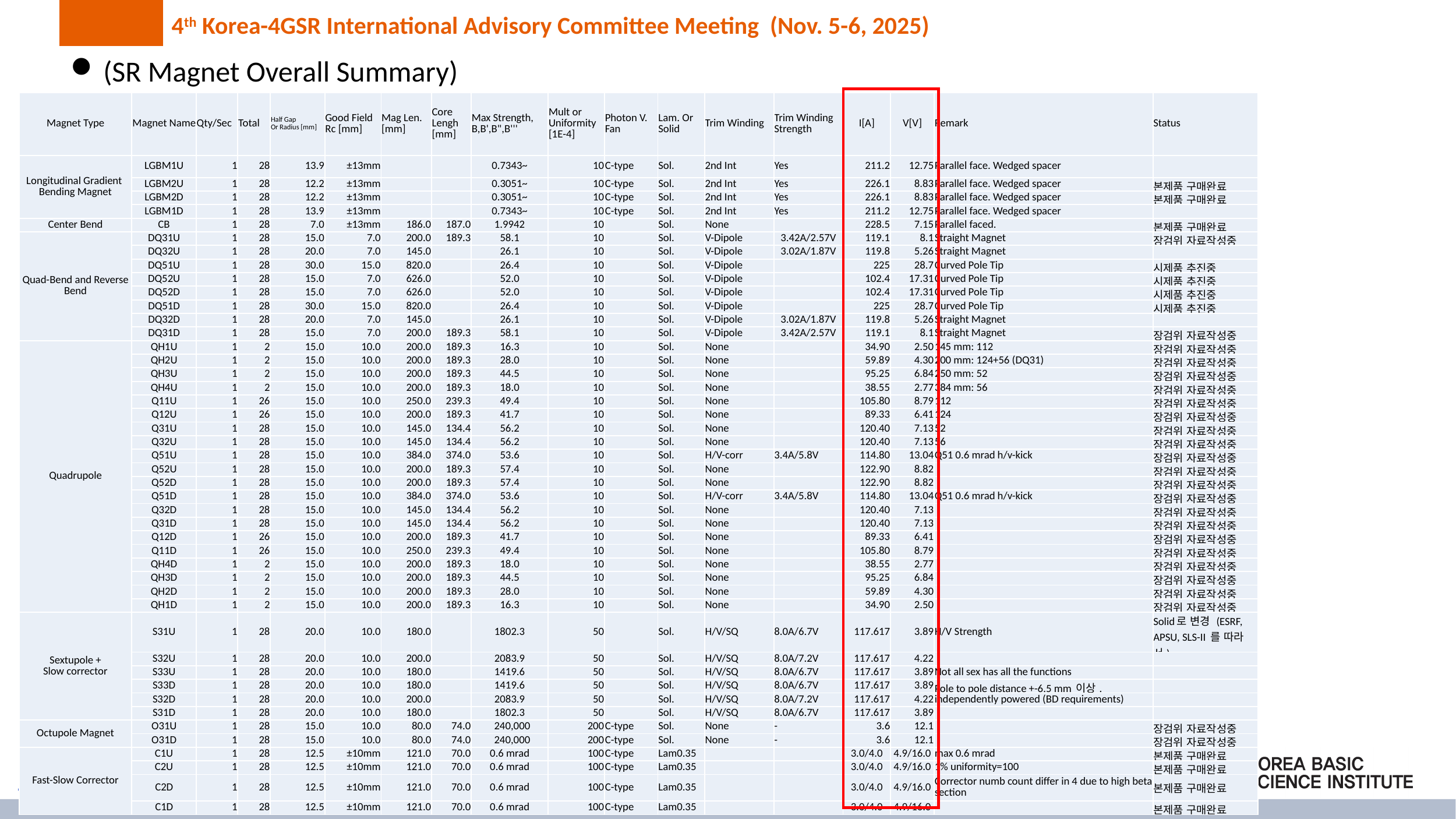

(SR Magnet Overall Summary)

| Magnet Type | Magnet Name | Qty/Sec | Total | Half Gap Or Radius [mm] | Good Field Rc [mm] | Mag Len. [mm] | Core Lengh [mm] | Max Strength, B,B',B",B''' | Mult or Uniformity [1E-4] | Photon V. Fan | Lam. Or Solid | Trim Winding | Trim Winding Strength | I[A] | V[V] | Remark | Status |
| --- | --- | --- | --- | --- | --- | --- | --- | --- | --- | --- | --- | --- | --- | --- | --- | --- | --- |
| Longitudinal Gradient Bending Magnet | LGBM1U | 1 | 28 | 13.9 | ±13mm |  |  | 0.7343~ | 10 | C-type | Sol. | 2nd Int | Yes | 211.2 | 12.75 | Parallel face. Wedged spacer |  |
|  | LGBM2U | 1 | 28 | 12.2 | ±13mm |  |  | 0.3051~ | 10 | C-type | Sol. | 2nd Int | Yes | 226.1 | 8.83 | Parallel face. Wedged spacer | 본제품 구매완료 |
|  | LGBM2D | 1 | 28 | 12.2 | ±13mm |  |  | 0.3051~ | 10 | C-type | Sol. | 2nd Int | Yes | 226.1 | 8.83 | Parallel face. Wedged spacer | 본제품 구매완료 |
|  | LGBM1D | 1 | 28 | 13.9 | ±13mm |  |  | 0.7343~ | 10 | C-type | Sol. | 2nd Int | Yes | 211.2 | 12.75 | Parallel face. Wedged spacer |  |
| Center Bend | CB | 1 | 28 | 7.0 | ±13mm | 186.0 | 187.0 | 1.9942 | 10 |  | Sol. | None |  | 228.5 | 7.15 | Parallel faced. | 본제품 구매완료 |
| Quad-Bend and Reverse Bend | DQ31U | 1 | 28 | 15.0 | 7.0 | 200.0 | 189.3 | 58.1 | 10 |  | Sol. | V-Dipole | 3.42A/2.57V | 119.1 | 8.1 | Straight Magnet | 장검위 자료작성중 |
|  | DQ32U | 1 | 28 | 20.0 | 7.0 | 145.0 |  | 26.1 | 10 |  | Sol. | V-Dipole | 3.02A/1.87V | 119.8 | 5.26 | Straight Magnet |  |
|  | DQ51U | 1 | 28 | 30.0 | 15.0 | 820.0 |  | 26.4 | 10 |  | Sol. | V-Dipole |  | 225 | 28.7 | Curved Pole Tip | 시제품 추진중 |
|  | DQ52U | 1 | 28 | 15.0 | 7.0 | 626.0 |  | 52.0 | 10 |  | Sol. | V-Dipole |  | 102.4 | 17.31 | Curved Pole Tip | 시제품 추진중 |
|  | DQ52D | 1 | 28 | 15.0 | 7.0 | 626.0 |  | 52.0 | 10 |  | Sol. | V-Dipole |  | 102.4 | 17.31 | Curved Pole Tip | 시제품 추진중 |
|  | DQ51D | 1 | 28 | 30.0 | 15.0 | 820.0 |  | 26.4 | 10 |  | Sol. | V-Dipole |  | 225 | 28.7 | Curved Pole Tip | 시제품 추진중 |
|  | DQ32D | 1 | 28 | 20.0 | 7.0 | 145.0 |  | 26.1 | 10 |  | Sol. | V-Dipole | 3.02A/1.87V | 119.8 | 5.26 | Straight Magnet |  |
|  | DQ31D | 1 | 28 | 15.0 | 7.0 | 200.0 | 189.3 | 58.1 | 10 |  | Sol. | V-Dipole | 3.42A/2.57V | 119.1 | 8.1 | Straight Magnet | 장검위 자료작성중 |
| Quadrupole | QH1U | 1 | 2 | 15.0 | 10.0 | 200.0 | 189.3 | 16.3 | 10 |  | Sol. | None |  | 34.90 | 2.50 | 145 mm: 112 | 장검위 자료작성중 |
|  | QH2U | 1 | 2 | 15.0 | 10.0 | 200.0 | 189.3 | 28.0 | 10 |  | Sol. | None |  | 59.89 | 4.30 | 200 mm: 124+56 (DQ31) | 장검위 자료작성중 |
|  | QH3U | 1 | 2 | 15.0 | 10.0 | 200.0 | 189.3 | 44.5 | 10 |  | Sol. | None |  | 95.25 | 6.84 | 250 mm: 52 | 장검위 자료작성중 |
|  | QH4U | 1 | 2 | 15.0 | 10.0 | 200.0 | 189.3 | 18.0 | 10 |  | Sol. | None |  | 38.55 | 2.77 | 384 mm: 56 | 장검위 자료작성중 |
|  | Q11U | 1 | 26 | 15.0 | 10.0 | 250.0 | 239.3 | 49.4 | 10 |  | Sol. | None |  | 105.80 | 8.79 | 112 | 장검위 자료작성중 |
|  | Q12U | 1 | 26 | 15.0 | 10.0 | 200.0 | 189.3 | 41.7 | 10 |  | Sol. | None |  | 89.33 | 6.41 | 124 | 장검위 자료작성중 |
|  | Q31U | 1 | 28 | 15.0 | 10.0 | 145.0 | 134.4 | 56.2 | 10 |  | Sol. | None |  | 120.40 | 7.13 | 52 | 장검위 자료작성중 |
|  | Q32U | 1 | 28 | 15.0 | 10.0 | 145.0 | 134.4 | 56.2 | 10 |  | Sol. | None |  | 120.40 | 7.13 | 56 | 장검위 자료작성중 |
|  | Q51U | 1 | 28 | 15.0 | 10.0 | 384.0 | 374.0 | 53.6 | 10 |  | Sol. | H/V-corr | 3.4A/5.8V | 114.80 | 13.04 | Q51 0.6 mrad h/v-kick | 장검위 자료작성중 |
|  | Q52U | 1 | 28 | 15.0 | 10.0 | 200.0 | 189.3 | 57.4 | 10 |  | Sol. | None |  | 122.90 | 8.82 |  | 장검위 자료작성중 |
|  | Q52D | 1 | 28 | 15.0 | 10.0 | 200.0 | 189.3 | 57.4 | 10 |  | Sol. | None |  | 122.90 | 8.82 |  | 장검위 자료작성중 |
|  | Q51D | 1 | 28 | 15.0 | 10.0 | 384.0 | 374.0 | 53.6 | 10 |  | Sol. | H/V-corr | 3.4A/5.8V | 114.80 | 13.04 | Q51 0.6 mrad h/v-kick | 장검위 자료작성중 |
|  | Q32D | 1 | 28 | 15.0 | 10.0 | 145.0 | 134.4 | 56.2 | 10 |  | Sol. | None |  | 120.40 | 7.13 |  | 장검위 자료작성중 |
|  | Q31D | 1 | 28 | 15.0 | 10.0 | 145.0 | 134.4 | 56.2 | 10 |  | Sol. | None |  | 120.40 | 7.13 |  | 장검위 자료작성중 |
|  | Q12D | 1 | 26 | 15.0 | 10.0 | 200.0 | 189.3 | 41.7 | 10 |  | Sol. | None |  | 89.33 | 6.41 |  | 장검위 자료작성중 |
|  | Q11D | 1 | 26 | 15.0 | 10.0 | 250.0 | 239.3 | 49.4 | 10 |  | Sol. | None |  | 105.80 | 8.79 |  | 장검위 자료작성중 |
|  | QH4D | 1 | 2 | 15.0 | 10.0 | 200.0 | 189.3 | 18.0 | 10 |  | Sol. | None |  | 38.55 | 2.77 |  | 장검위 자료작성중 |
|  | QH3D | 1 | 2 | 15.0 | 10.0 | 200.0 | 189.3 | 44.5 | 10 |  | Sol. | None |  | 95.25 | 6.84 |  | 장검위 자료작성중 |
|  | QH2D | 1 | 2 | 15.0 | 10.0 | 200.0 | 189.3 | 28.0 | 10 |  | Sol. | None |  | 59.89 | 4.30 |  | 장검위 자료작성중 |
|  | QH1D | 1 | 2 | 15.0 | 10.0 | 200.0 | 189.3 | 16.3 | 10 |  | Sol. | None |  | 34.90 | 2.50 |  | 장검위 자료작성중 |
| Sextupole + Slow corrector | S31U | 1 | 28 | 20.0 | 10.0 | 180.0 |  | 1802.3 | 50 |  | Sol. | H/V/SQ | 8.0A/6.7V | 117.617 | 3.89 | H/V Strength | Solid로 변경 (ESRF, APSU, SLS-II 를 따라서) |
|  | S32U | 1 | 28 | 20.0 | 10.0 | 200.0 |  | 2083.9 | 50 |  | Sol. | H/V/SQ | 8.0A/7.2V | 117.617 | 4.22 |  |  |
|  | S33U | 1 | 28 | 20.0 | 10.0 | 180.0 |  | 1419.6 | 50 |  | Sol. | H/V/SQ | 8.0A/6.7V | 117.617 | 3.89 | Not all sex has all the functions |  |
|  | S33D | 1 | 28 | 20.0 | 10.0 | 180.0 |  | 1419.6 | 50 |  | Sol. | H/V/SQ | 8.0A/6.7V | 117.617 | 3.89 | Pole to pole distance +-6.5 mm 이상. |  |
|  | S32D | 1 | 28 | 20.0 | 10.0 | 200.0 |  | 2083.9 | 50 |  | Sol. | H/V/SQ | 8.0A/7.2V | 117.617 | 4.22 | independently powered (BD requirements) |  |
|  | S31D | 1 | 28 | 20.0 | 10.0 | 180.0 |  | 1802.3 | 50 |  | Sol. | H/V/SQ | 8.0A/6.7V | 117.617 | 3.89 |  |  |
| Octupole Magnet | O31U | 1 | 28 | 15.0 | 10.0 | 80.0 | 74.0 | 240,000 | 200 | C-type | Sol. | None | - | 3.6 | 12.1 |  | 장검위 자료작성중 |
|  | O31D | 1 | 28 | 15.0 | 10.0 | 80.0 | 74.0 | 240,000 | 200 | C-type | Sol. | None | - | 3.6 | 12.1 |  | 장검위 자료작성중 |
| Fast-Slow Corrector | C1U | 1 | 28 | 12.5 | ±10mm | 121.0 | 70.0 | 0.6 mrad | 100 | C-type | Lam0.35 |  |  | 3.0/4.0 | 4.9/16.0 | max 0.6 mrad | 본제품 구매완료 |
|  | C2U | 1 | 28 | 12.5 | ±10mm | 121.0 | 70.0 | 0.6 mrad | 100 | C-type | Lam0.35 |  |  | 3.0/4.0 | 4.9/16.0 | 1% uniformity=100 | 본제품 구매완료 |
|  | C2D | 1 | 28 | 12.5 | ±10mm | 121.0 | 70.0 | 0.6 mrad | 100 | C-type | Lam0.35 |  |  | 3.0/4.0 | 4.9/16.0 | Corrector numb count differ in 4 due to high beta section | 본제품 구매완료 |
|  | C1D | 1 | 28 | 12.5 | ±10mm | 121.0 | 70.0 | 0.6 mrad | 100 | C-type | Lam0.35 |  |  | 3.0/4.0 | 4.9/16.0 |  | 본제품 구매완료 |
50